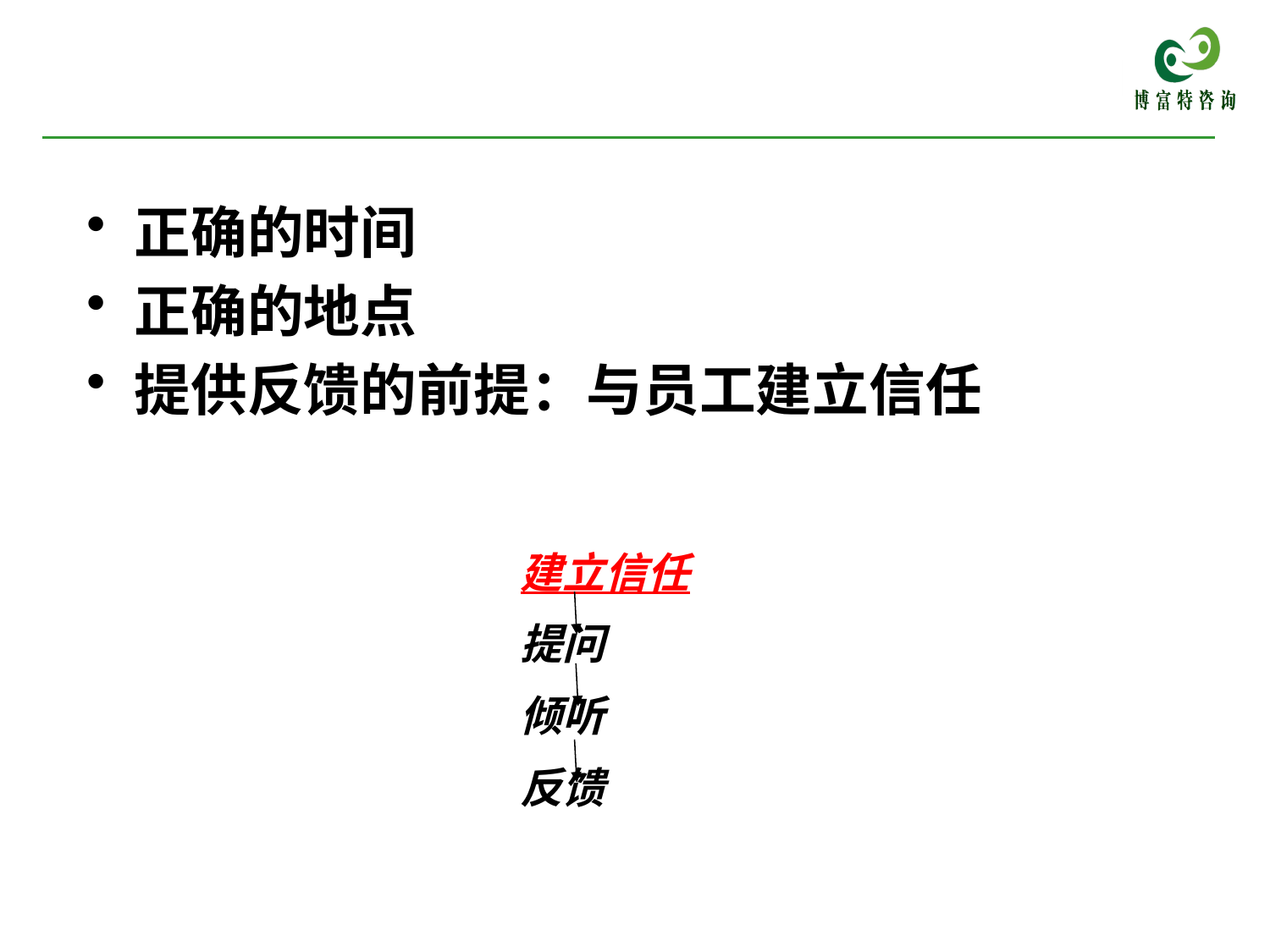

正确的时间
正确的地点
提供反馈的前提：与员工建立信任

建立信任
提问
倾听
反馈